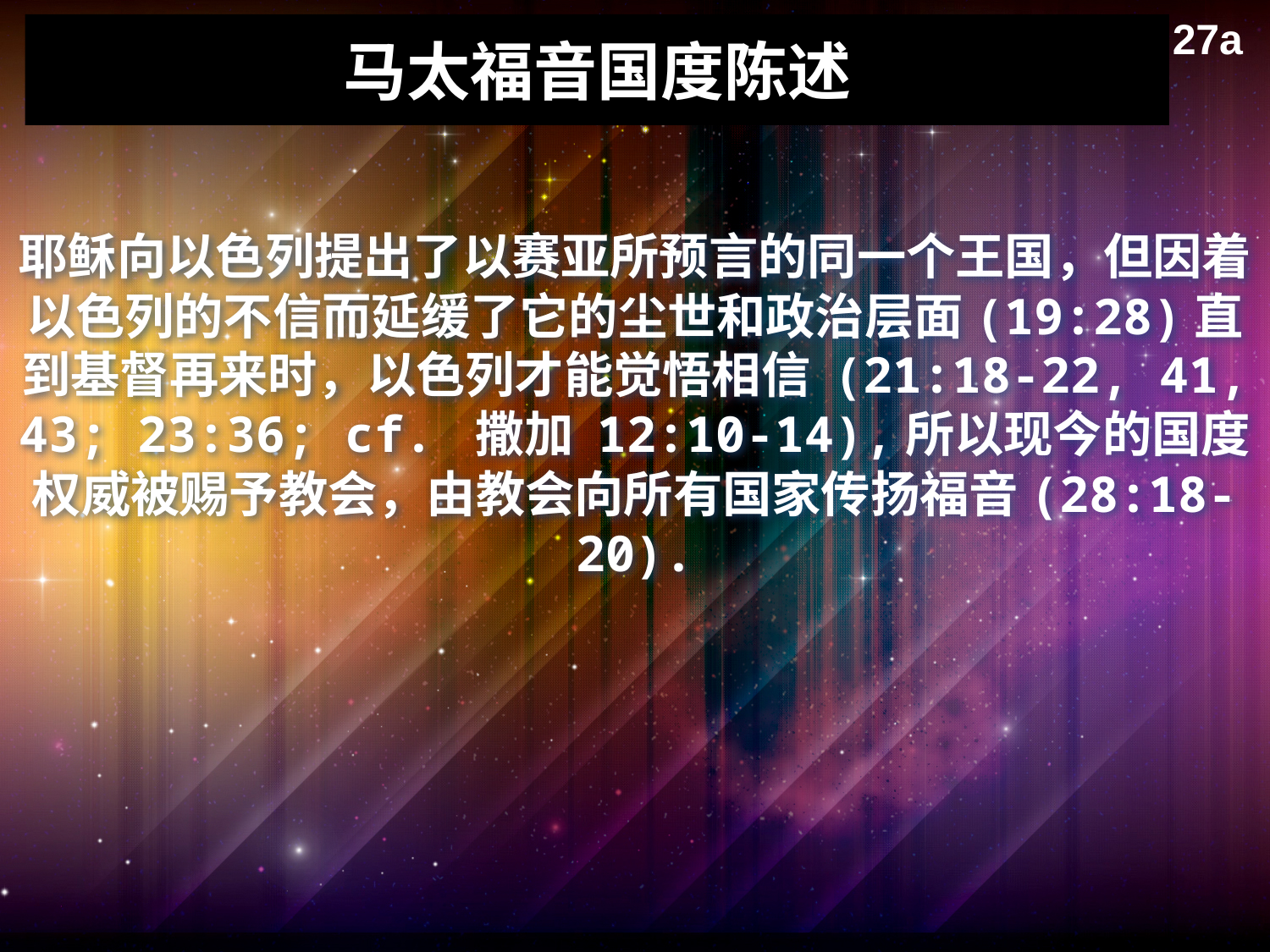

27a
# 马太福音国度陈述

耶稣向以色列提出了以赛亚所预言的同一个王国，但因着以色列的不信而延缓了它的尘世和政治层面(19:28)直到基督再来时，以色列才能觉悟相信 (21:18-22, 41, 43; 23:36; cf. 撒加 12:10-14),所以现今的国度权威被赐予教会，由教会向所有国家传扬福音(28:18-20).
撒加